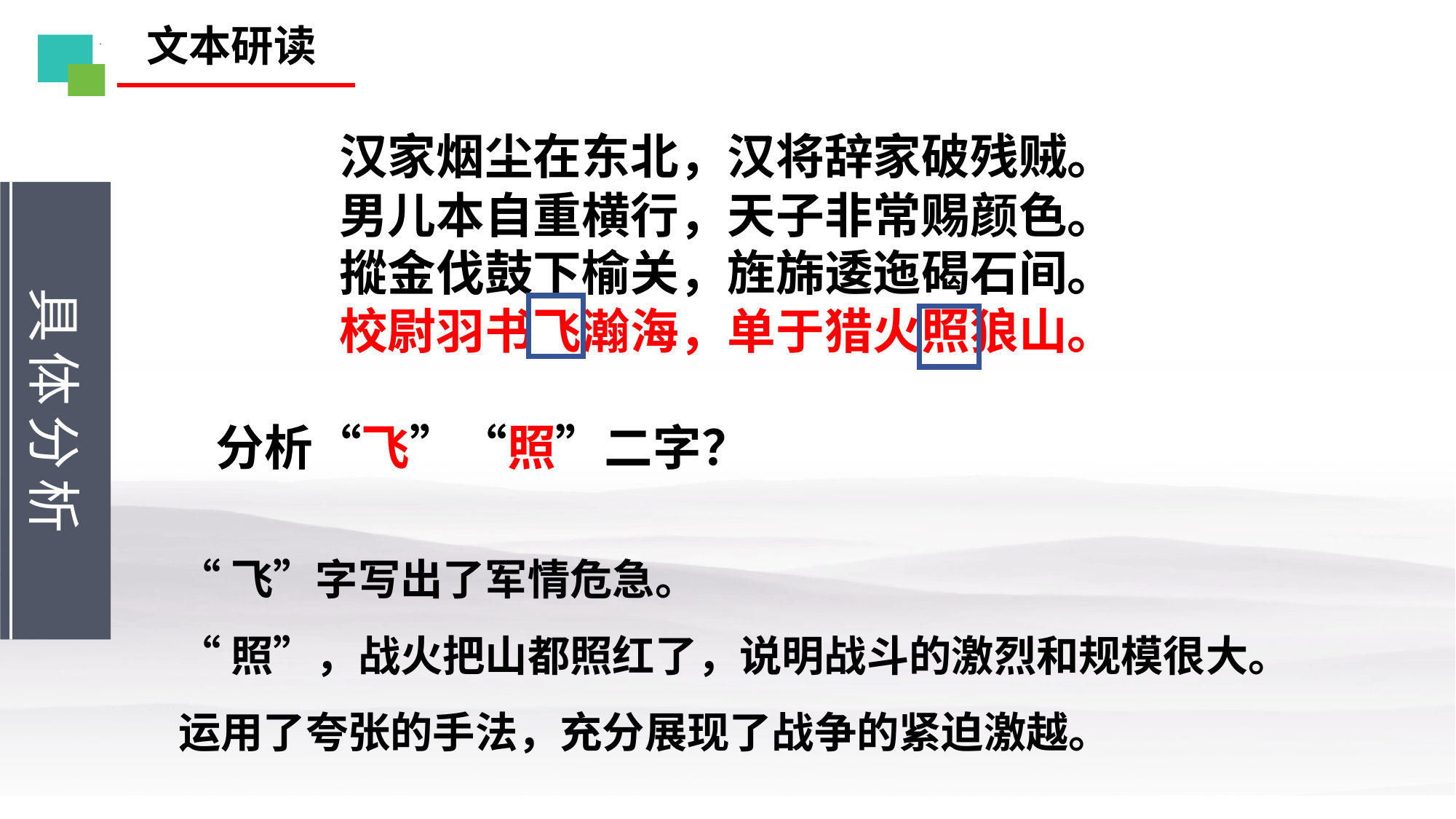

文本研读

汉家烟尘在东北，汉将辞家破残贼。
男儿本自重横行，天子非常赐颜色。
摐金伐鼓下榆关，旌旆逶迤碣石间。
校尉羽书飞瀚海，单于猎火照狼山。
具体分析

分析“飞”“照”二字？
“飞”字写出了军情危急。
“照”，战火把山都照红了，说明战斗的激烈和规模很大。
运用了夸张的手法，充分展现了战争的紧迫激越。